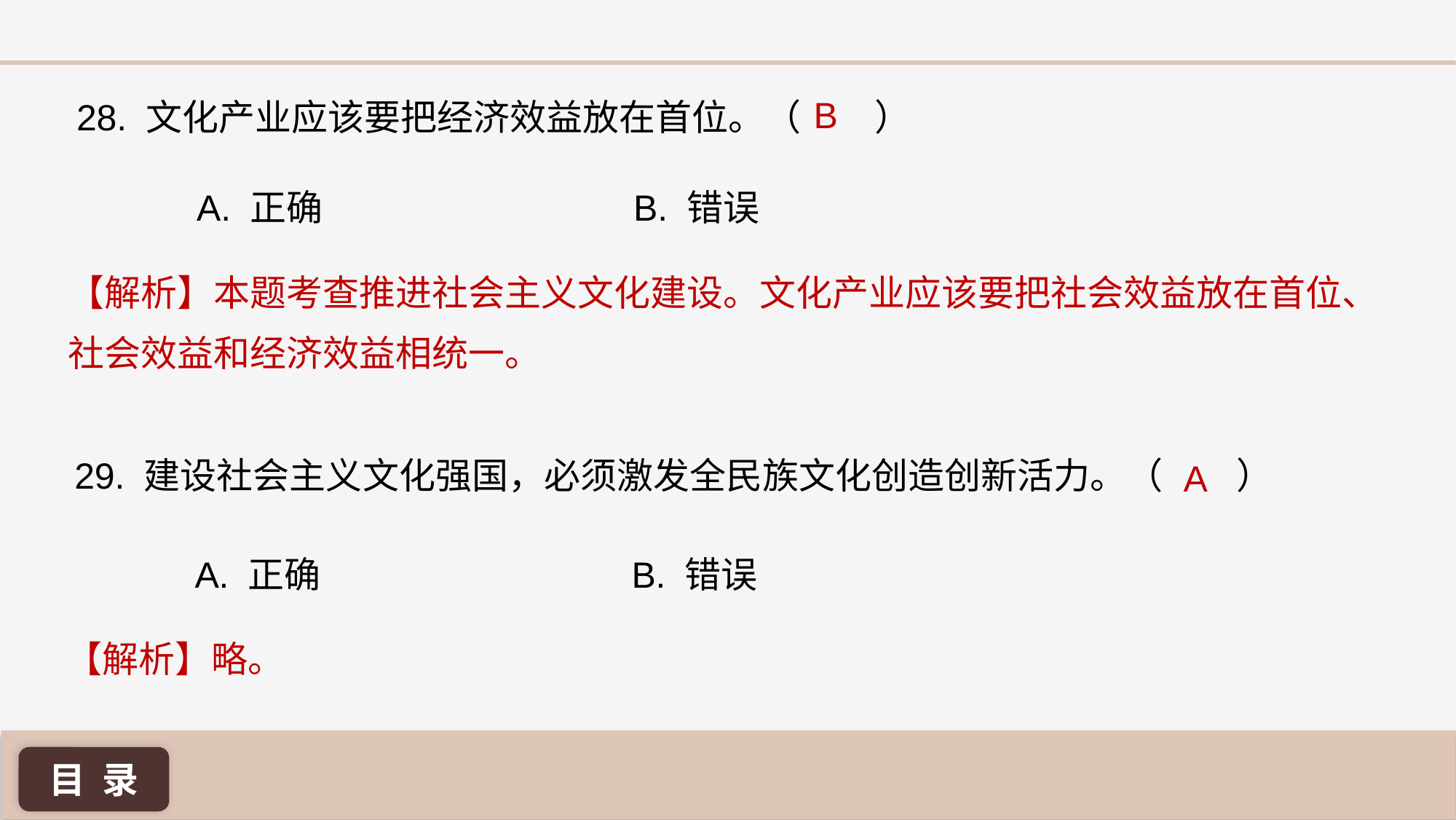

B
28. 文化产业应该要把经济效益放在首位。（         ）
A. 正确 			B. 错误
【解析】本题考查推进社会主义文化建设。文化产业应该要把社会效益放在首位、社会效益和经济效益相统一。
29. 建设社会主义文化强国，必须激发全民族文化创造创新活力。（         ）
A
A. 正确 			B. 错误
【解析】略。